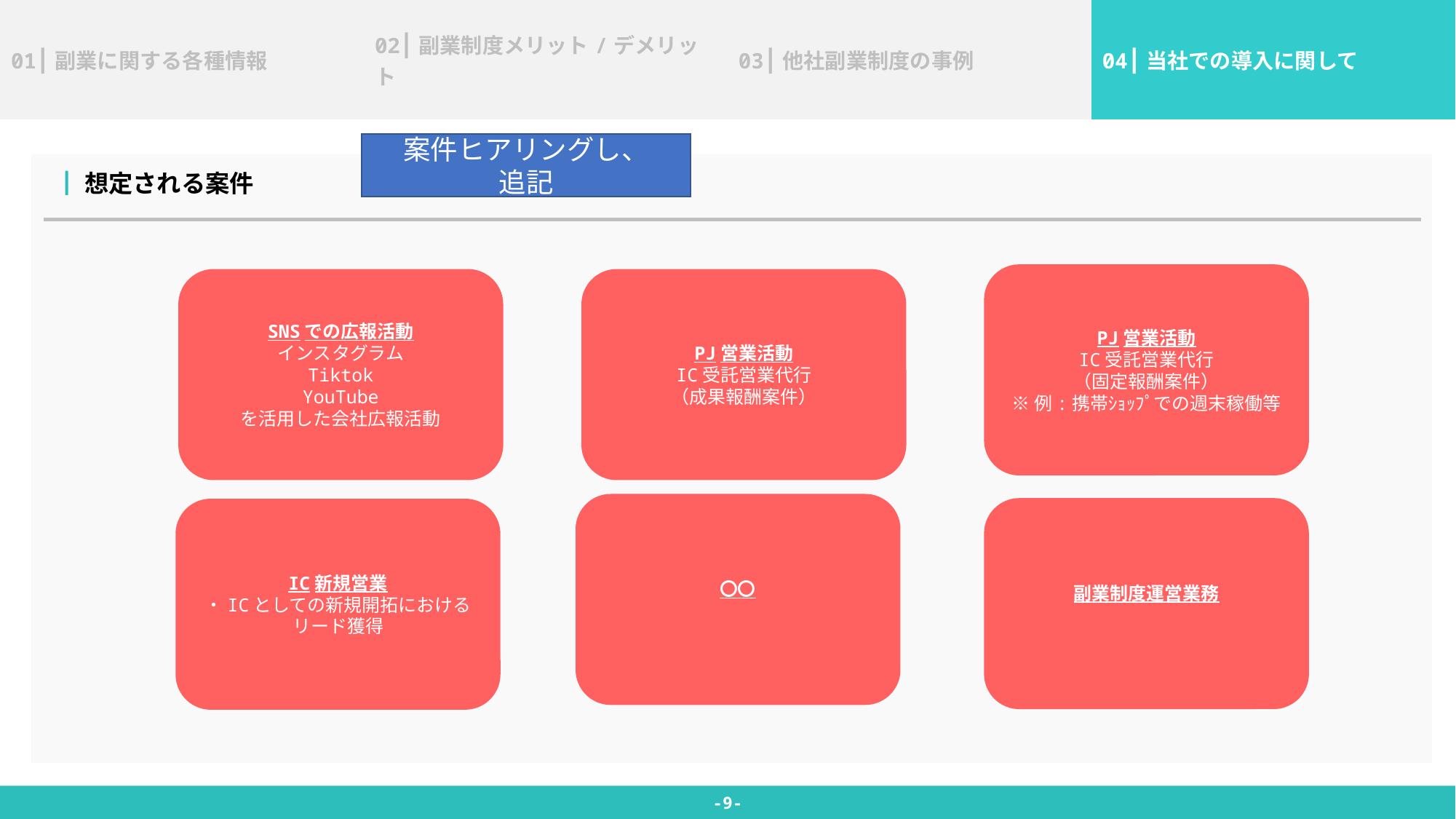

┃Contents
| 01┃副業に関する各種情報 | 02┃副業制度メリット/デメリット | 03┃他社副業制度の事例 | 04┃当社での導入に関して |
| --- | --- | --- | --- |
案件ヒアリングし、
追記

┃想定される案件
PJ営業活動
IC受託営業代行
（固定報酬案件）
※例:携帯ｼｮｯﾌﾟでの週末稼働等
SNSでの広報活動
インスタグラム
Tiktok
YouTube
を活用した会社広報活動
PJ営業活動
IC受託営業代行
（成果報酬案件）
〇〇

副業制度運営業務

IC新規営業
・ICとしての新規開拓におけるリード獲得

-9-